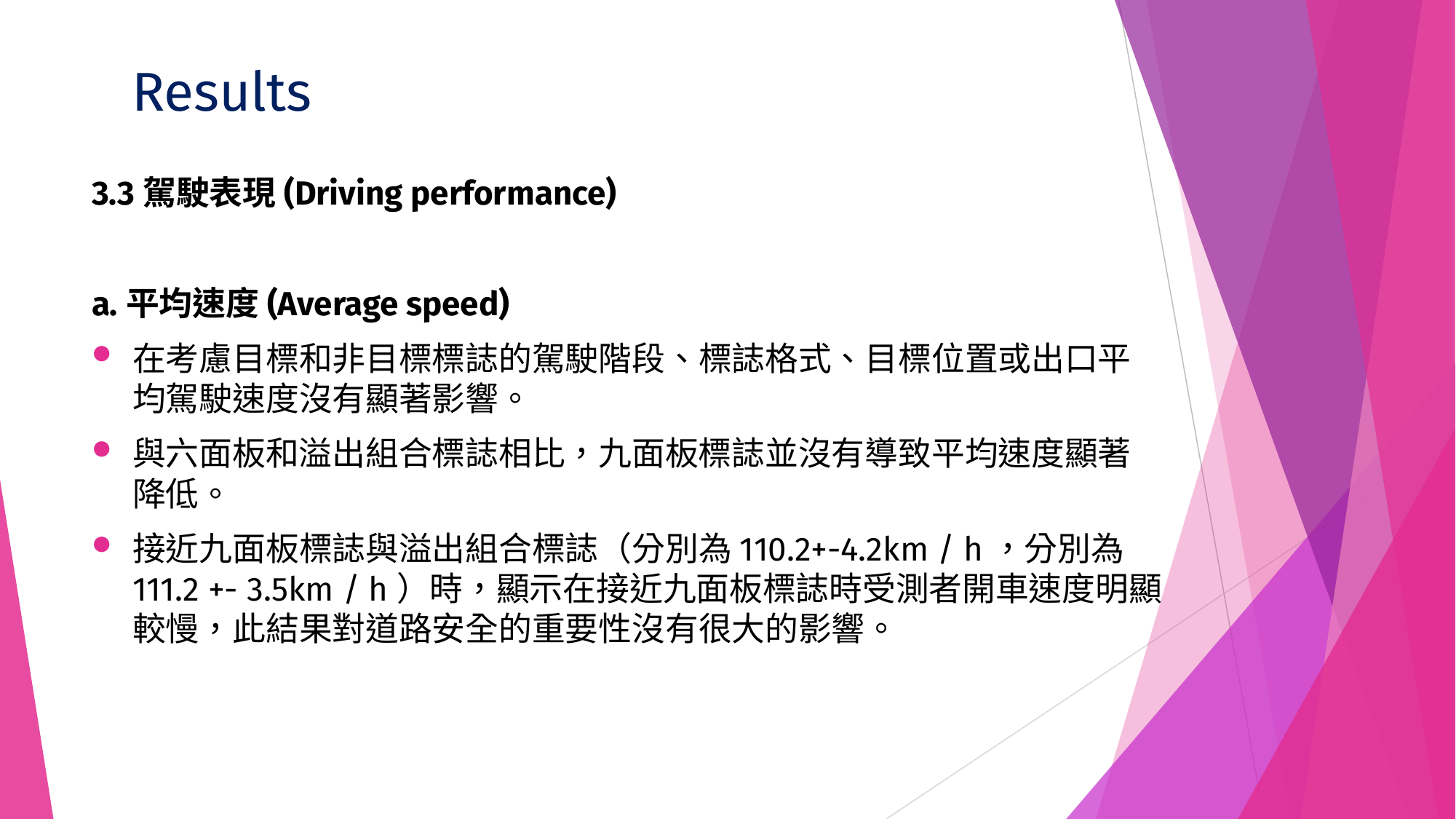

Results
3.3駕駛表現(Driving performance)

a.平均速度(Average speed)
在考慮目標和非目標標誌的駕駛階段、標誌格式、目標位置或出口平均駕駛速度沒有顯著影響。
與六面板和溢出組合標誌相比，九面板標誌並沒有導致平均速度顯著降低。
接近九面板標誌與溢出組合標誌（分別為110.2+-4.2km / h，分別為111.2 +- 3.5km / h）時，顯示在接近九面板標誌時受測者開車速度明顯較慢，此結果對道路安全的重要性沒有很大的影響。